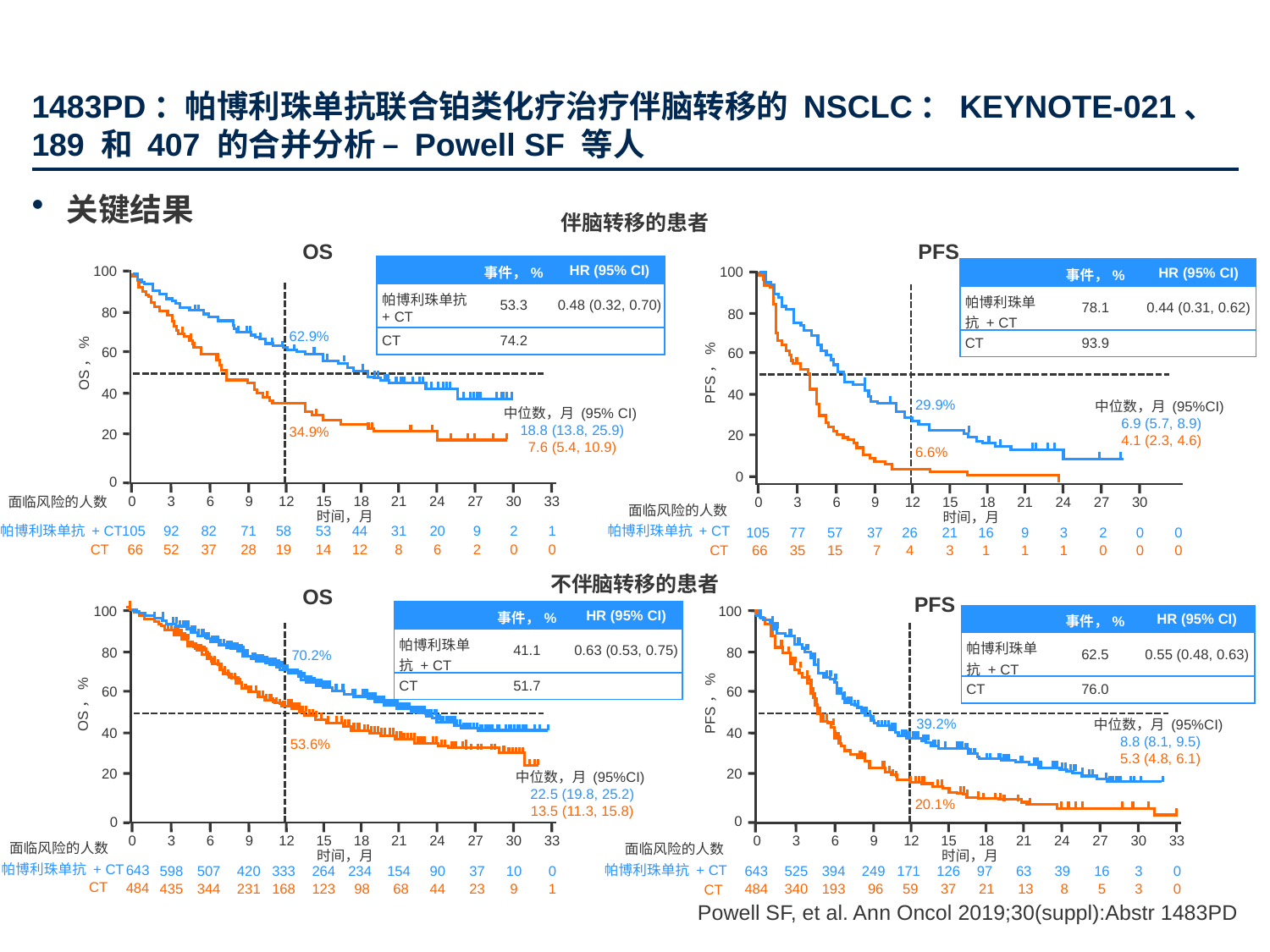

# 1483PD：帕博利珠单抗联合铂类化疗治疗伴脑转移的 NSCLC：KEYNOTE-021、189 和 407 的合并分析 – Powell SF 等人
关键结果

伴脑转移的患者
PFS
OS
|  | 事件，% | HR (95% CI) |
| --- | --- | --- |
| 帕博利珠单抗 + CT | 53.3 | 0.48 (0.32, 0.70) |
| CT | 74.2 |  |
100

80

62.9%
60
OS，%

40

中位数，月 (95% CI)
18.8 (13.8, 25.9)
7.6 (5.4, 10.9)
34.9%
20

0

面临风险的人数
0
3
6
9
12
15
18
21
24
27
30
33
时间，月
帕博利珠单抗 + CT
92
82
71
58
53
44
31
20
 9
2
1
105
66
52
37
28
19
14
12
8
6
 2
0
0
CT
100

80
70.2%

60
OS，%

40
53.6%

20
中位数，月 (95%CI)
22.5 (19.8, 25.2)
13.5 (11.3, 15.8)

0

0
3
6
9
12
15
18
21
24
27
30
33
面临风险的人数
时间，月
帕博利珠单抗 + CT
643
598
507
420
333
264
234
154
90
 37
10
0
CT
484
435
344
231
168
123
 98
 68
44
 23
9
1
100

80

60

PFS，%
40
29.9%
中位数，月 (95%CI)
6.9 (5.7, 8.9)
4.1 (2.3, 4.6)

20

6.6%
0

0
3
6
9
12
15
18
21
24
27
30
面临风险的人数
时间，月
帕博利珠单抗 + CT
105
77
57
37
26
21
16
9
3
 2
0
0
CT
 66
35
15
 7
4
3
1
1
1
 0
0
0
|  | 事件，% | HR (95% CI) |
| --- | --- | --- |
| 帕博利珠单抗 + CT | 78.1 | 0.44 (0.31, 0.62) |
| CT | 93.9 |  |
不伴脑转移的患者
100

80

60
PFS，%

39.2%
中位数，月 (95%CI)
8.8 (8.1, 9.5)
5.3 (4.8, 6.1)
40

20

20.1%
0

0
3
6
9
12
15
18
21
24
27
30
33
面临风险的人数
时间，月
帕博利珠单抗 + CT
643
525
394
249
171
126
97
63
39
 16
3
0
484
340
193
 96
 59
37
 21
 13
 8
 5
3
0
CT
OS
PFS
|  | 事件，% | HR (95% CI) |
| --- | --- | --- |
| 帕博利珠单抗 + CT | 41.1 | 0.63 (0.53, 0.75) |
| CT | 51.7 |  |
|  | 事件，% | HR (95% CI) |
| --- | --- | --- |
| 帕博利珠单抗 + CT | 62.5 | 0.55 (0.48, 0.63) |
| CT | 76.0 |  |
Powell SF, et al. Ann Oncol 2019;30(suppl):Abstr 1483PD